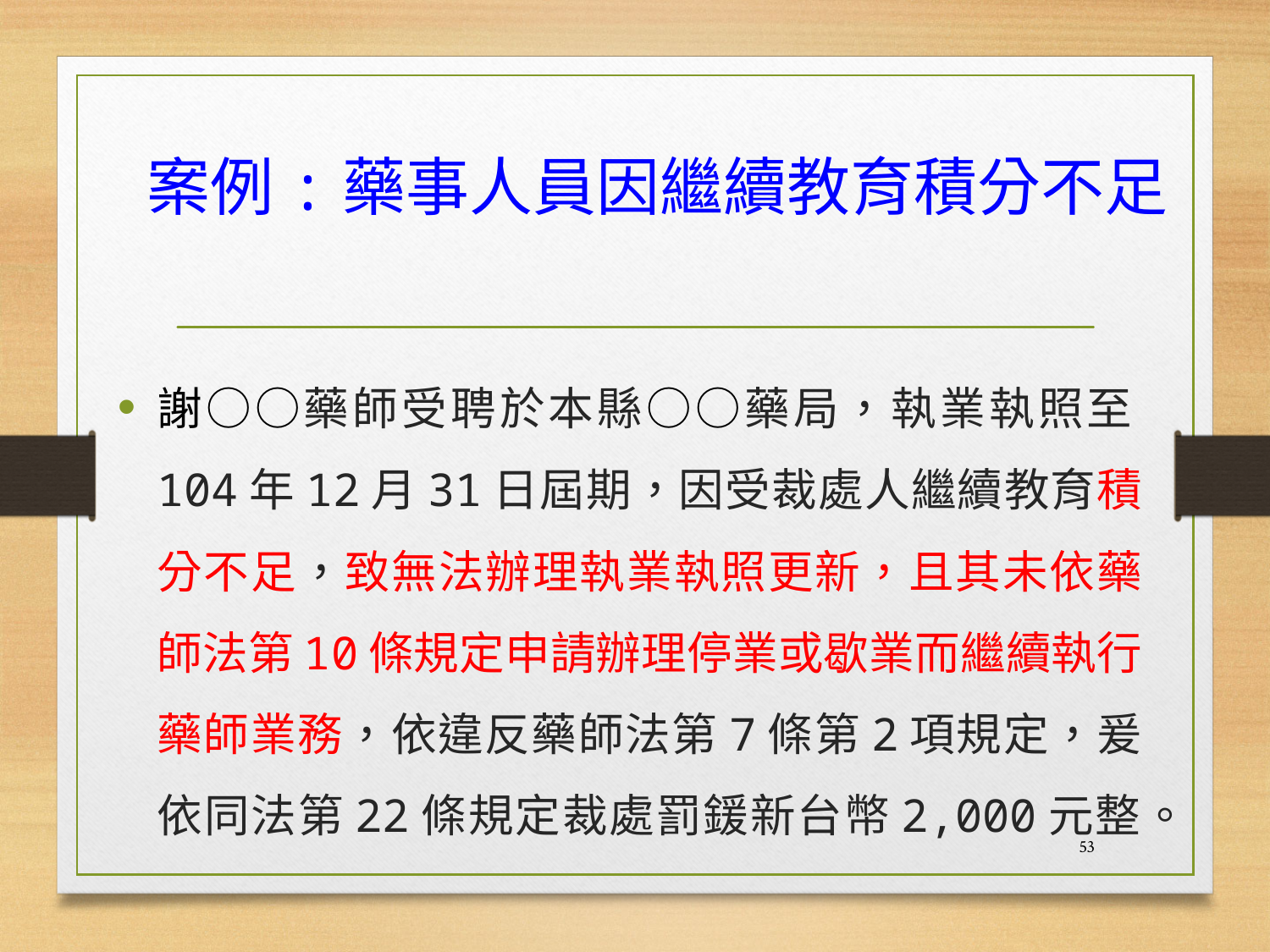

# 案例:藥事人員因繼續教育積分不足
謝○○藥師受聘於本縣○○藥局，執業執照至104年12月31日屆期，因受裁處人繼續教育積分不足，致無法辦理執業執照更新，且其未依藥師法第10條規定申請辦理停業或歇業而繼續執行藥師業務，依違反藥師法第7條第2項規定，爰依同法第22條規定裁處罰鍰新台幣2,000元整。

53